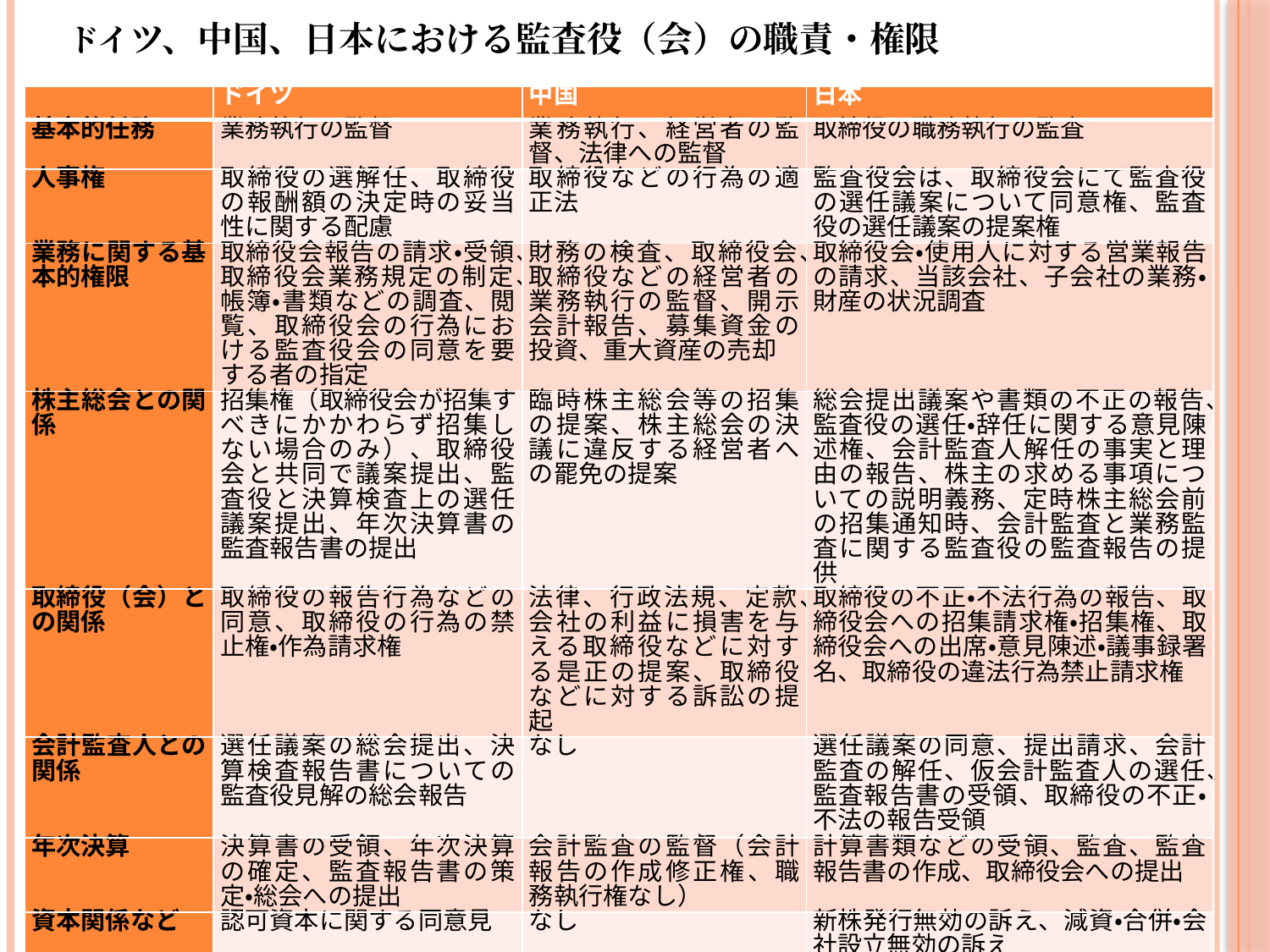

# ドイツ、中国、日本における監査役（会）の職責・権限
|  | ドイツ | 中国 | 日本 |
| --- | --- | --- | --- |
| 基本的任務 | 業務執行の監督 | 業務執行、経営者の監督、法律への監督 | 取締役の職務執行の監査 |
| 人事権 | 取締役の選解任、取締役の報酬額の決定時の妥当性に関する配慮 | 取締役などの行為の適正法 | 監査役会は、取締役会にて監査役の選任議案について同意権、監査役の選任議案の提案権 |
| 業務に関する基本的権限 | 取締役会報告の請求・受領、取締役会業務規定の制定、帳簿・書類などの調査、閲覧、取締役会の行為における監査役会の同意を要する者の指定 | 財務の検査、取締役会、取締役などの経営者の業務執行の監督、開示会計報告、募集資金の投資、重大資産の売却 | 取締役会・使用人に対する営業報告の請求、当該会社、子会社の業務・財産の状況調査 |
| 株主総会との関係 | 招集権（取締役会が招集すべきにかかわらず招集しない場合のみ）、取締役会と共同で議案提出、監査役と決算検査上の選任議案提出、年次決算書の監査報告書の提出 | 臨時株主総会等の招集の提案、株主総会の決議に違反する経営者への罷免の提案 | 総会提出議案や書類の不正の報告、監査役の選任・辞任に関する意見陳述権、会計監査人解任の事実と理由の報告、株主の求める事項についての説明義務、定時株主総会前の招集通知時、会計監査と業務監査に関する監査役の監査報告の提供 |
| 取締役（会）との関係 | 取締役の報告行為などの同意、取締役の行為の禁止権・作為請求権 | 法律、行政法規、定款、会社の利益に損害を与える取締役などに対する是正の提案、取締役などに対する訴訟の提起 | 取締役の不正・不法行為の報告、取締役会への招集請求権・招集権、取締役会への出席・意見陳述・議事録署名、取締役の違法行為禁止請求権 |
| 会計監査人との関係 | 選任議案の総会提出、決算検査報告書についての監査役見解の総会報告 | なし | 選任議案の同意、提出請求、会計監査の解任、仮会計監査人の選任、監査報告書の受領、取締役の不正・不法の報告受領 |
| 年次決算 | 決算書の受領、年次決算の確定、監査報告書の策定・総会への提出 | 会計監査の監督（会計報告の作成修正権、職務執行権なし） | 計算書類などの受領、監査、監査報告書の作成、取締役会への提出 |
| 資本関係など | 認可資本に関する同意見 | なし | 新株発行無効の訴え、減資・合併・会社設立無効の訴え |
| 責任 | 損害賠償責任 | 損害賠償責任 | 損害賠償責任、取締役との連帯責任、会計監査人との連帯責任 |
| 訴訟上の会社代表 | 裁判上、会社と取締役間の行為における会社代表 | なし | 取締役との訴訟における会社代表 |
34